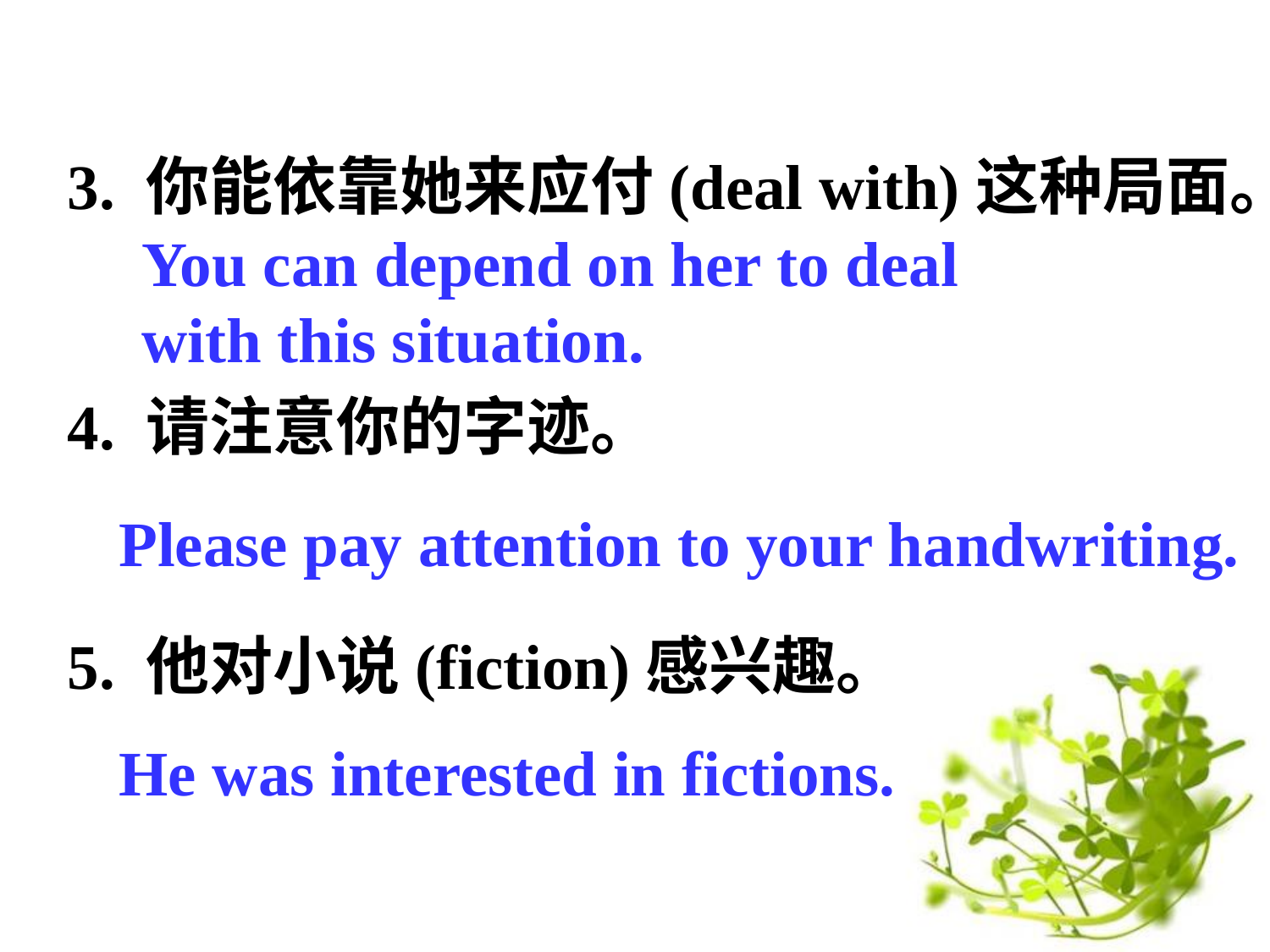

3. 你能依靠她来应付(deal with)这种局面。

4. 请注意你的字迹。

5. 他对小说(fiction)感兴趣。
You can depend on her to deal
with this situation.
Please pay attention to your handwriting.
He was interested in fictions.